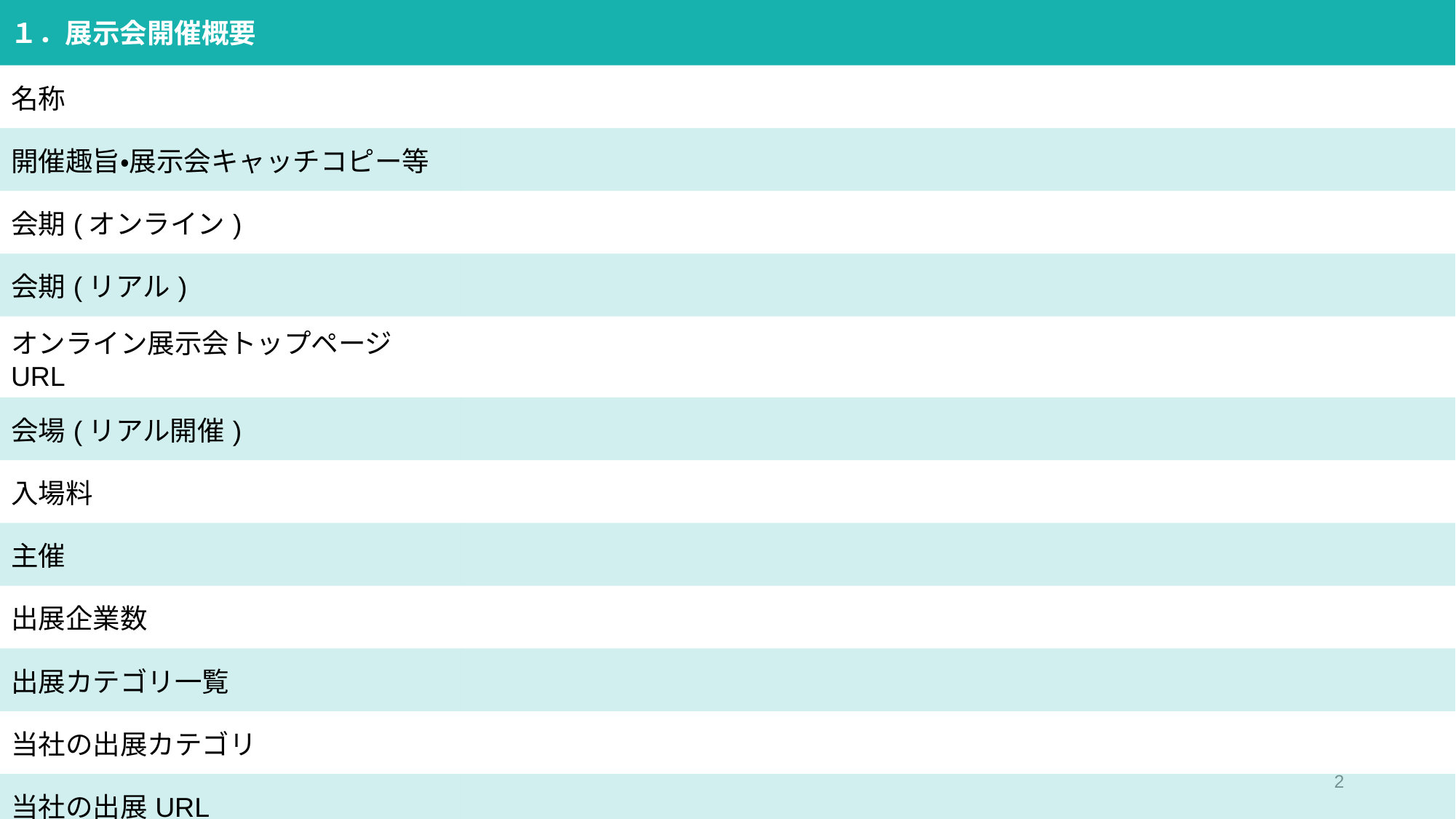

１．展示会開催概要
| 名称 |  |
| --- | --- |
| 開催趣旨・展示会キャッチコピー等 |  |
| 会期(オンライン) |  |
| 会期(リアル) |  |
| オンライン展示会トップページURL |  |
| 会場(リアル開催) |  |
| 入場料 |  |
| 主催 |  |
| 出展企業数 |  |
| 出展カテゴリ一覧 |  |
| 当社の出展カテゴリ |  |
| 当社の出展URL |  |
2